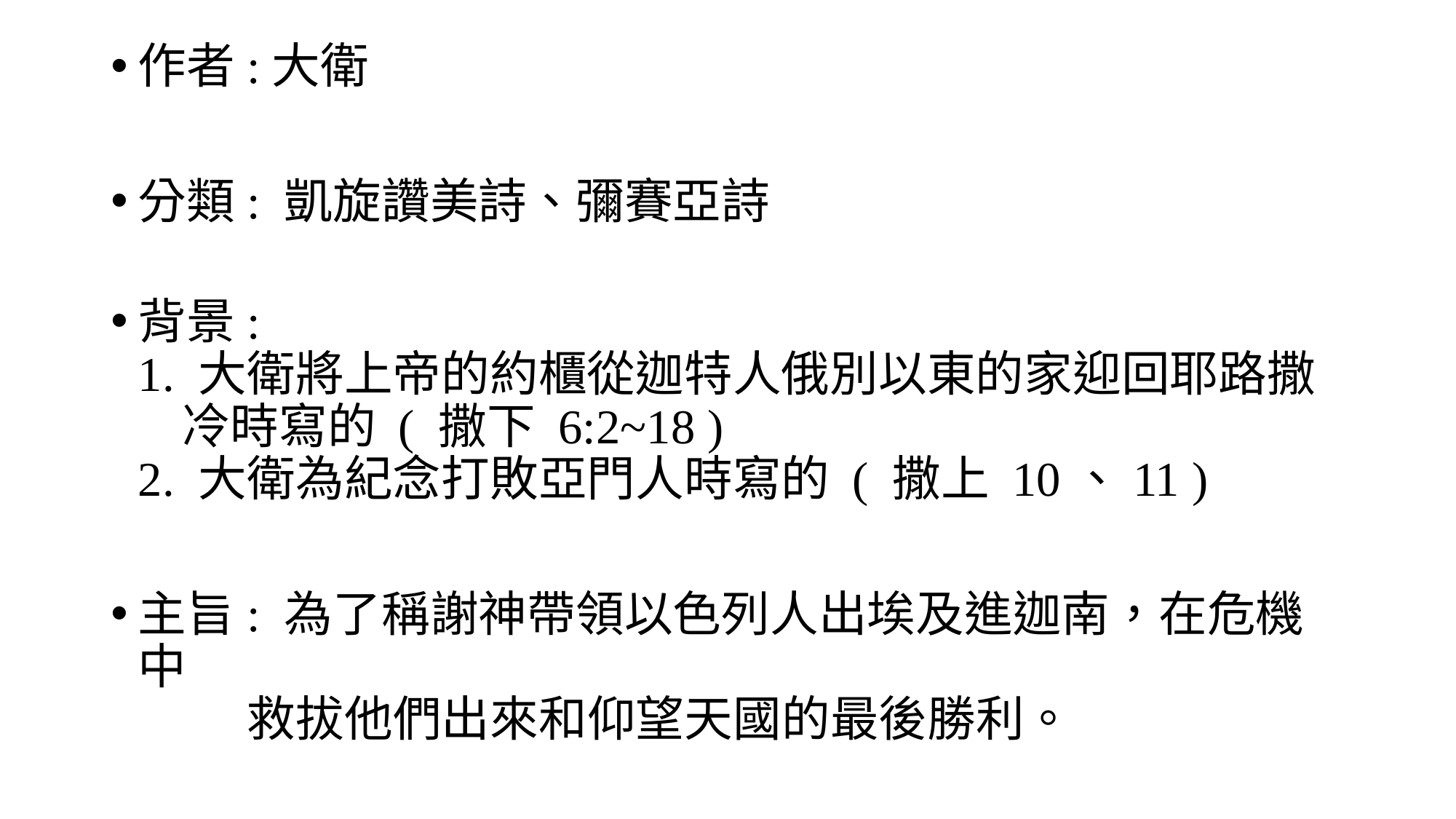

作者:大衛

分類: 凱旋讚美詩、彌賽亞詩
背景:
1. 大衛將上帝的約櫃從迦特人俄別以東的家迎回耶路撒
    冷時寫的 ( 撒下 6:2~18 )
2. 大衛為紀念打敗亞門人時寫的 ( 撒上 10、11 )

主旨: 為了稱謝神帶領以色列人出埃及進迦南，在危機中
          救拔他們出來和仰望天國的最後勝利。